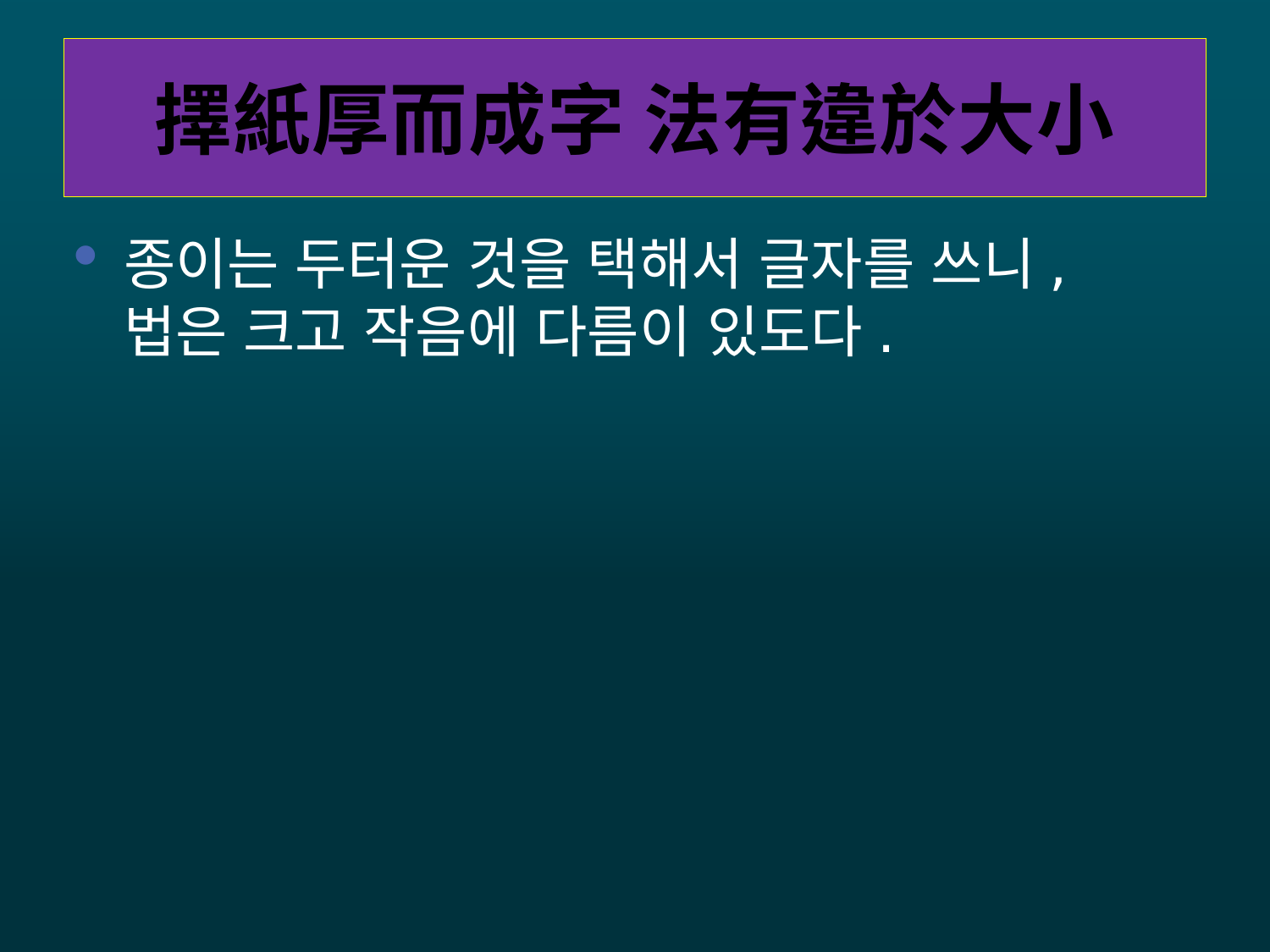

# 擇紙厚而成字 法有違於大小
종이는 두터운 것을 택해서 글자를 쓰니, 법은 크고 작음에 다름이 있도다.